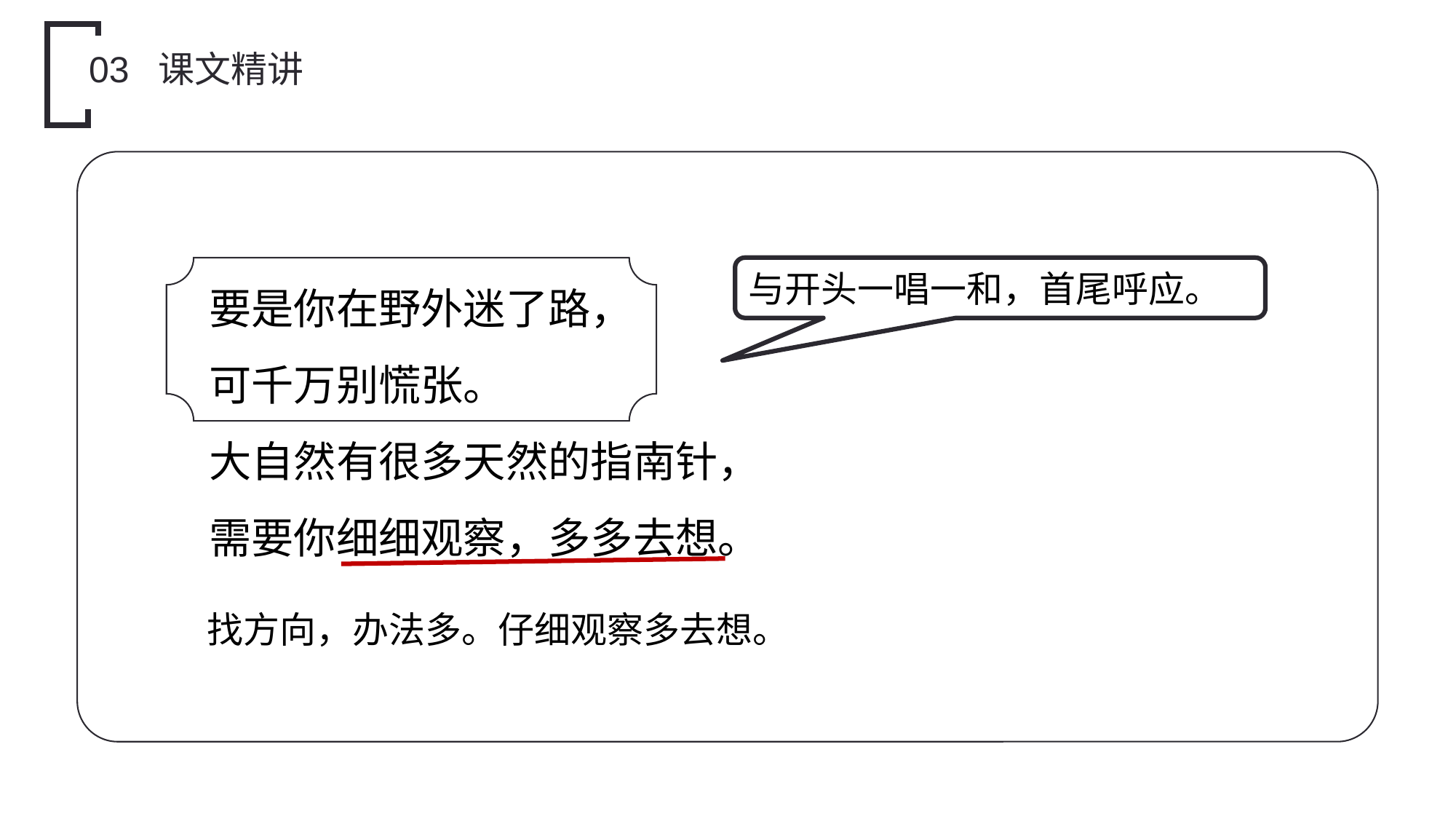

03  课文精讲
要是你在野外迷了路，
可千万别慌张。
大自然有很多天然的指南针，
需要你细细观察，多多去想。

与开头一唱一和，首尾呼应。
找方向，办法多。仔细观察多去想。